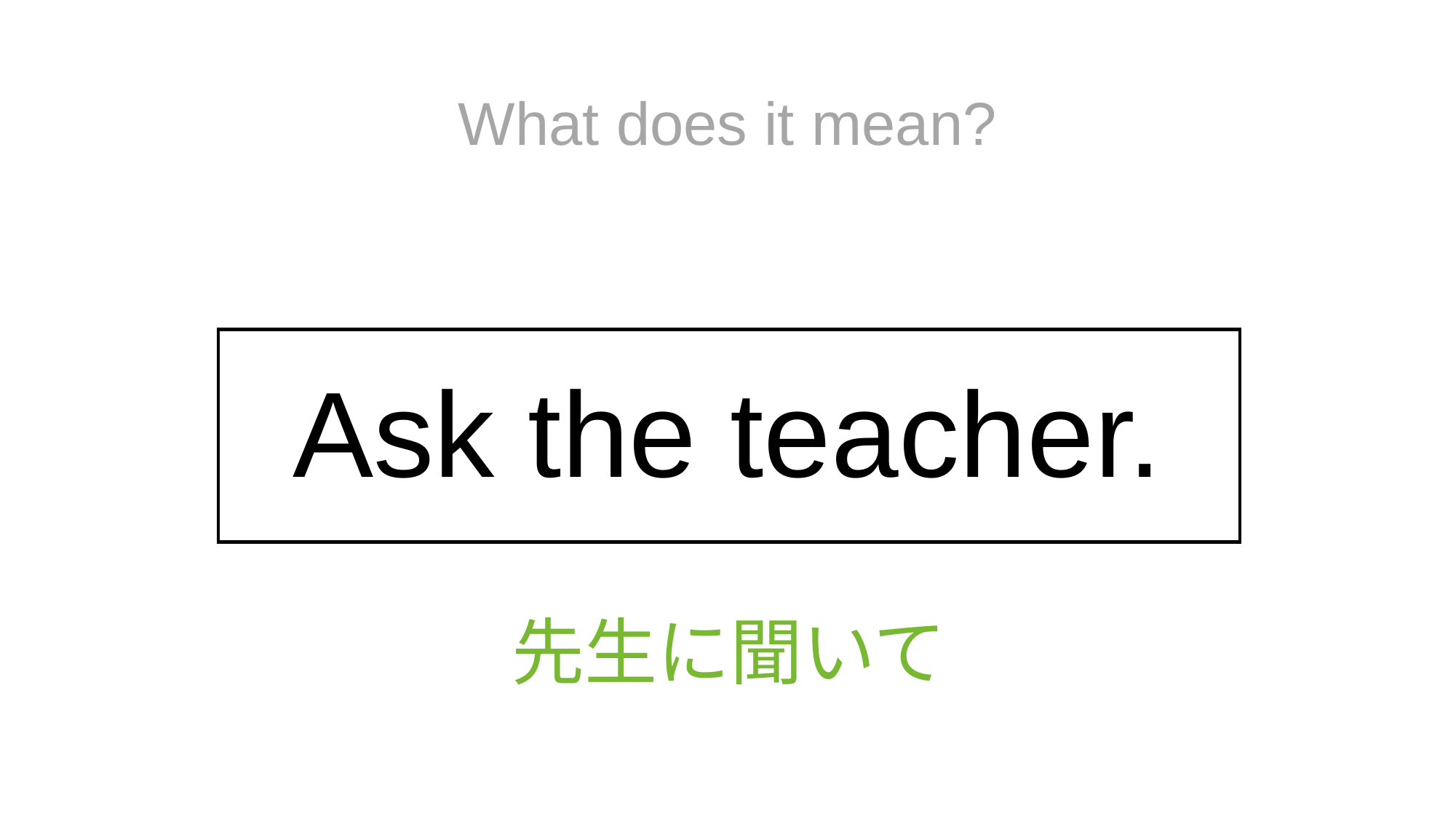

What does it mean?
# Ask the teacher.

先生に聞いて